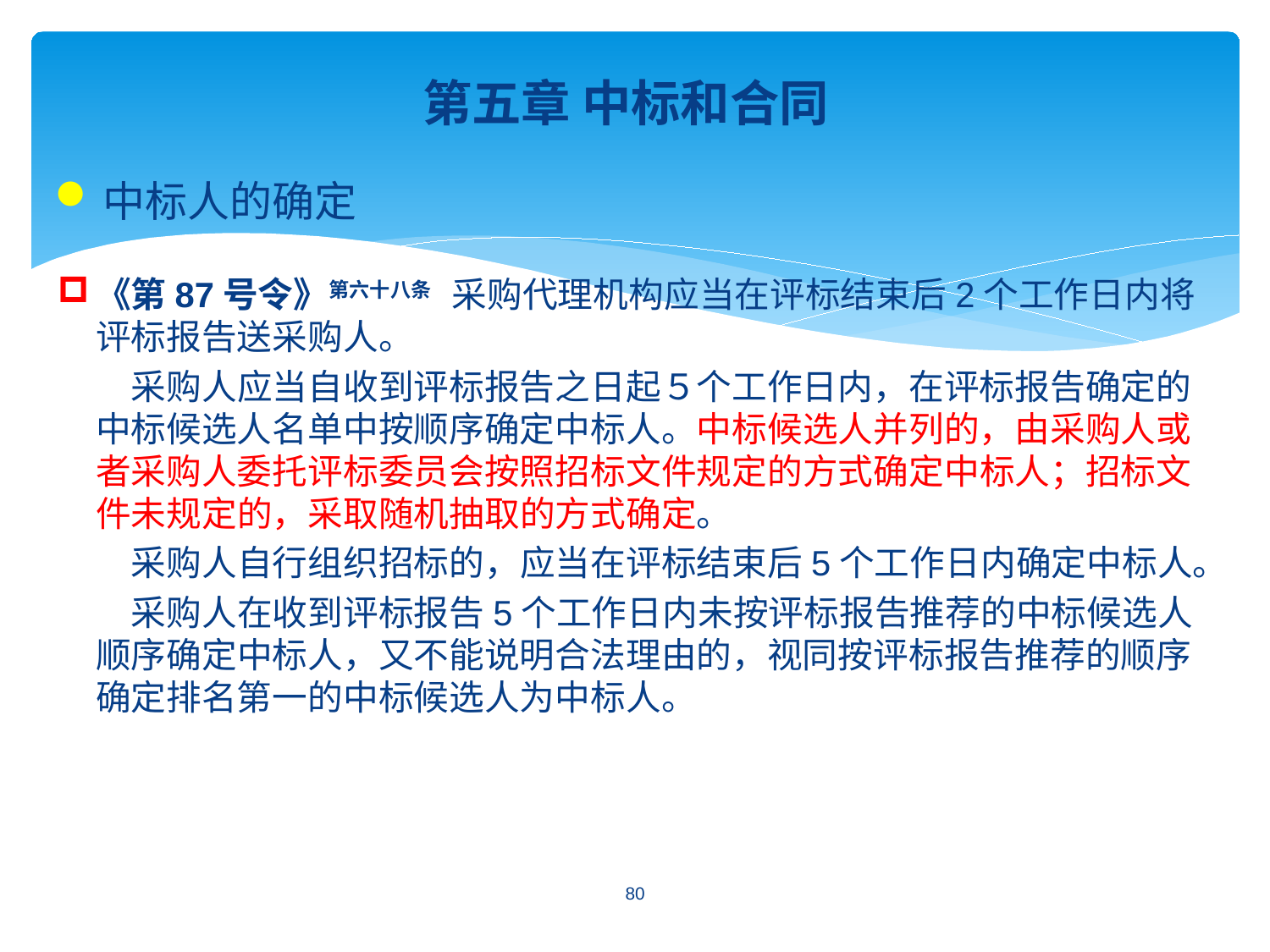

第五章 中标和合同
中标人的确定
《第87号令》第六十八条　采购代理机构应当在评标结束后2个工作日内将评标报告送采购人。
　采购人应当自收到评标报告之日起５个工作日内，在评标报告确定的中标候选人名单中按顺序确定中标人。中标候选人并列的，由采购人或者采购人委托评标委员会按照招标文件规定的方式确定中标人；招标文件未规定的，采取随机抽取的方式确定。
　采购人自行组织招标的，应当在评标结束后5个工作日内确定中标人。
　采购人在收到评标报告5个工作日内未按评标报告推荐的中标候选人顺序确定中标人，又不能说明合法理由的，视同按评标报告推荐的顺序确定排名第一的中标候选人为中标人。

80